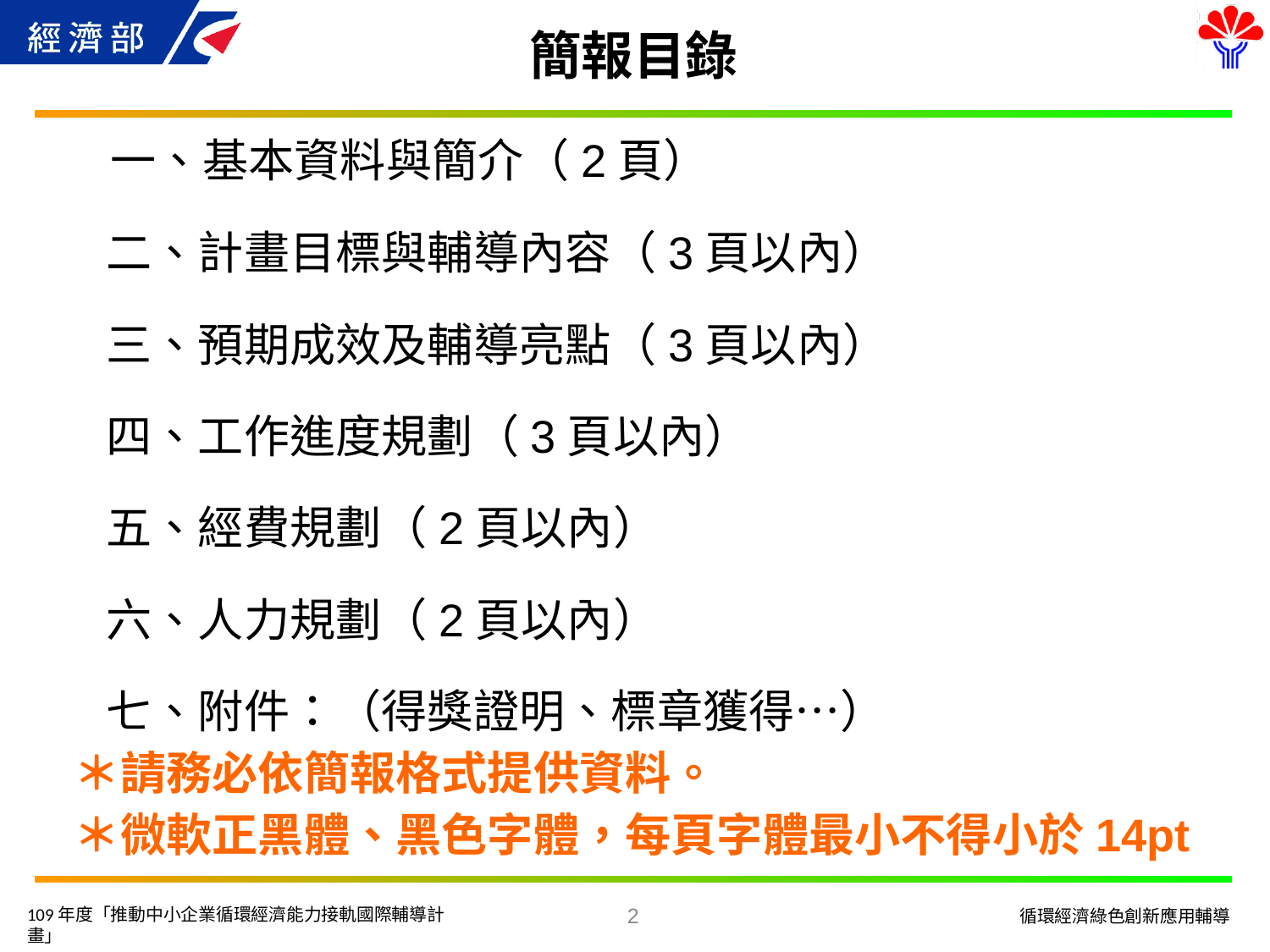

# 簡報目錄
  一、基本資料與簡介（2頁）
  二、計畫目標與輔導內容（3頁以內）
  三、預期成效及輔導亮點（3頁以內）
  四、工作進度規劃（3頁以內）
  五、經費規劃（2頁以內）
  六、人力規劃（2頁以內）
  七、附件：（得獎證明、標章獲得…）
＊請務必依簡報格式提供資料。
＊微軟正黑體、黑色字體，每頁字體最小不得小於14pt
2